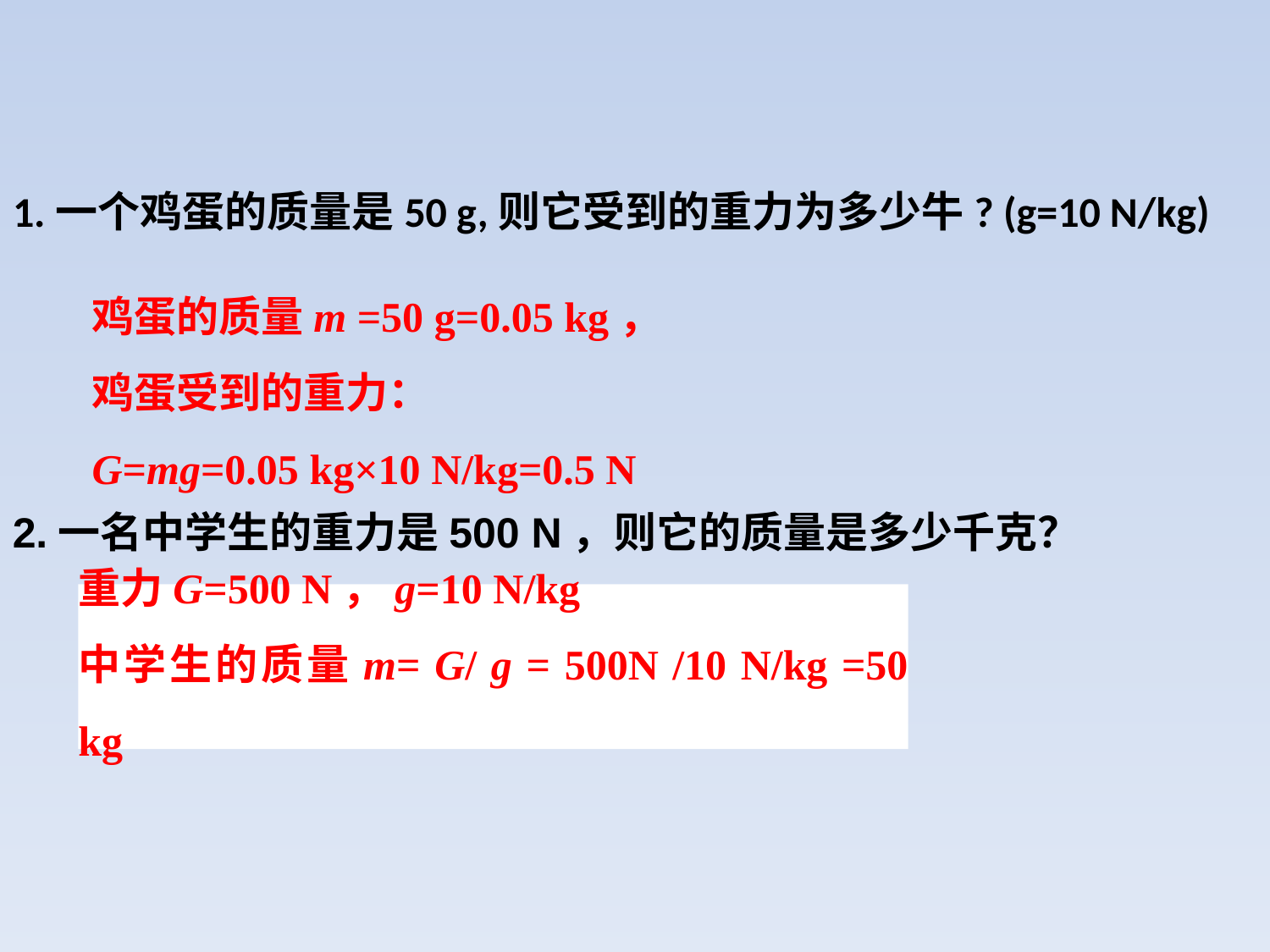

1.一个鸡蛋的质量是50 g,则它受到的重力为多少牛? (g=10 N/kg)
鸡蛋的质量m =50 g=0.05 kg，
鸡蛋受到的重力：
G=mg=0.05 kg×10 N/kg=0.5 N
2.一名中学生的重力是500 N，则它的质量是多少千克？

重力G=500 N，g=10 N/kg
中学生的质量m= G/ g = 500N /10 N/kg =50 kg